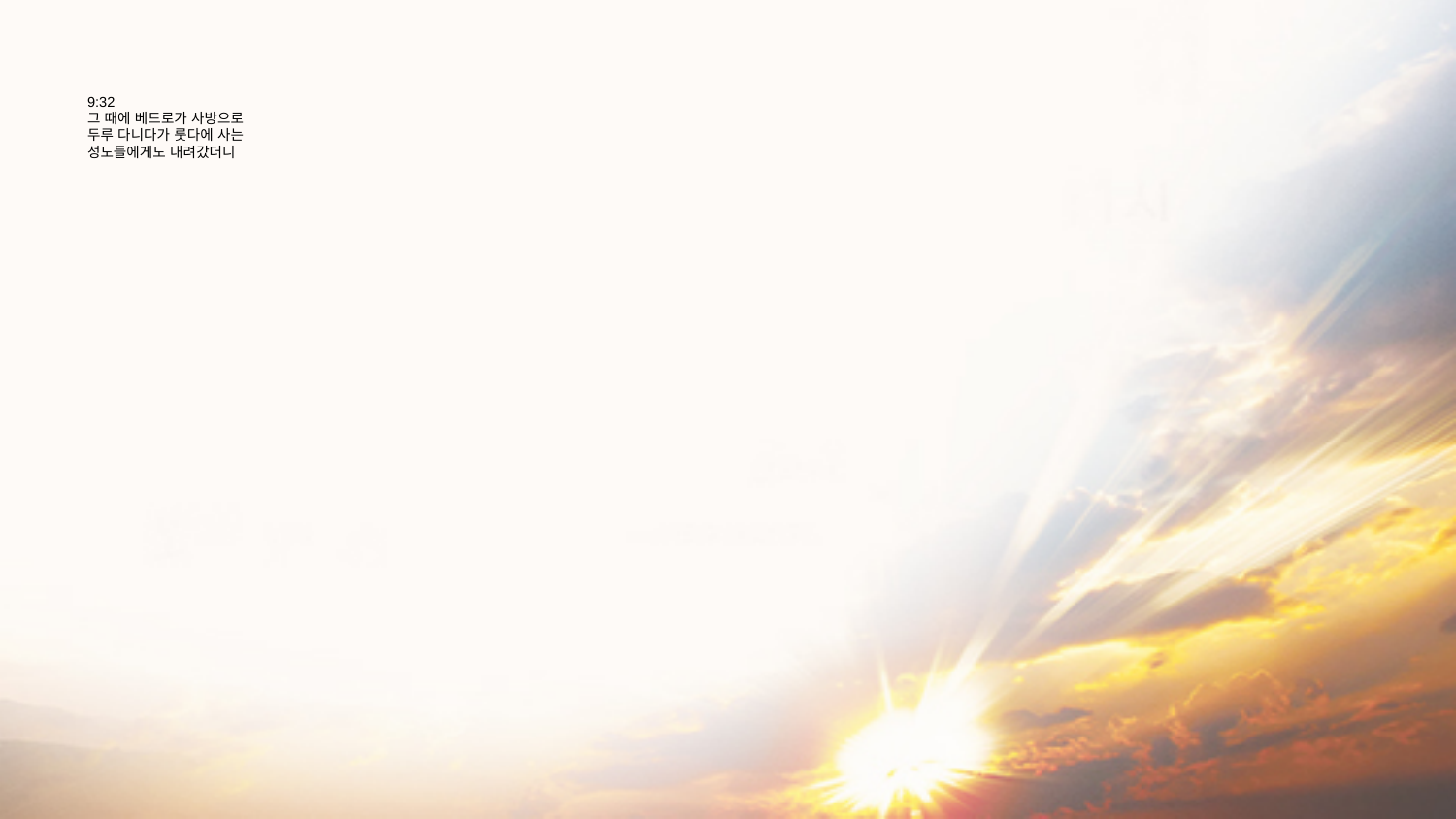

# 9:32 그 때에 베드로가 사방으로 두루 다니다가 룻다에 사는 성도들에게도 내려갔더니